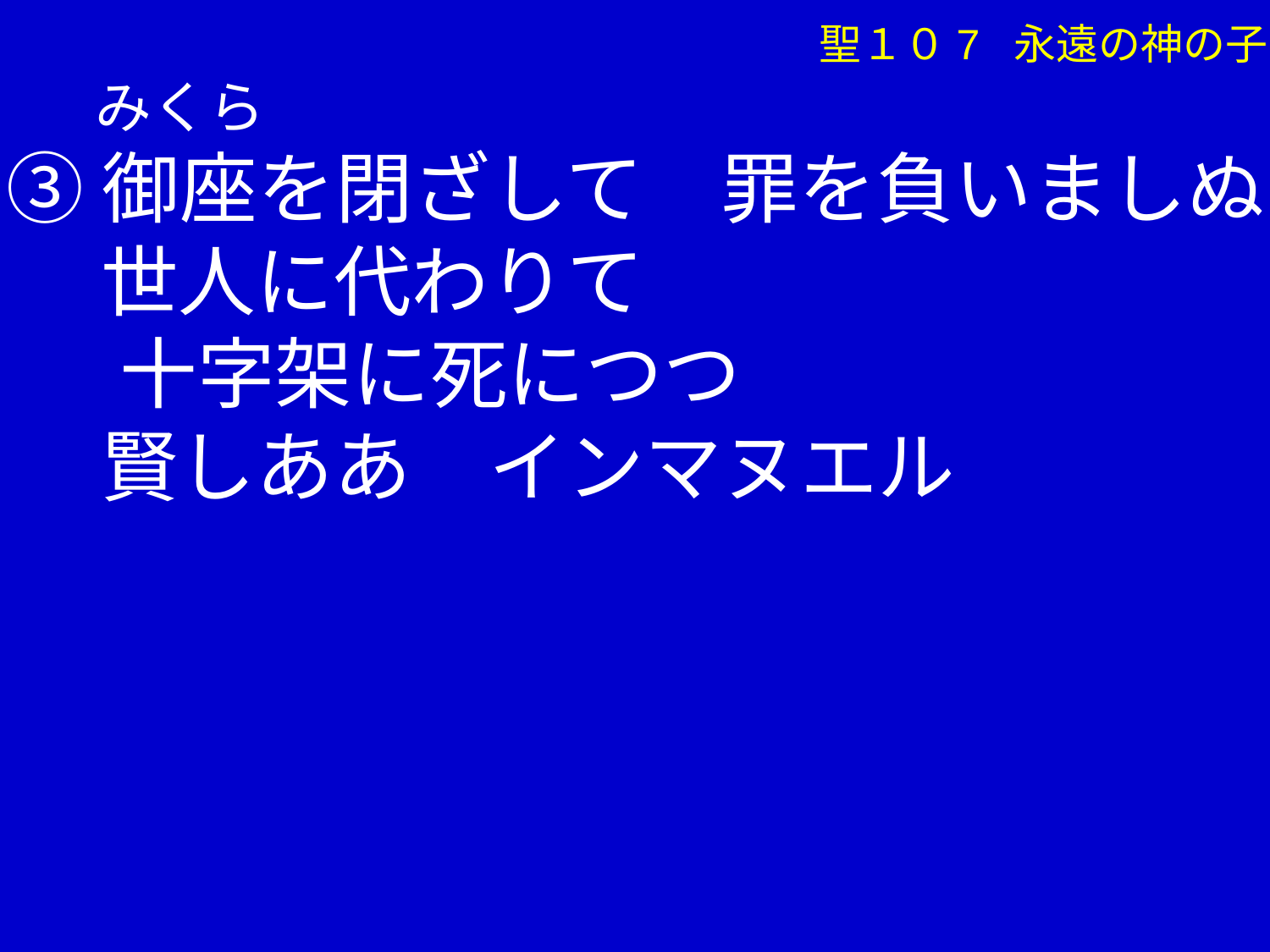

聖１０7  永遠の神の子
      みくら
➂御座を閉ざして　罪を負いましぬ
　 世人に代わりて
 　十字架に死につつ
　 賢しああ　インマヌエル